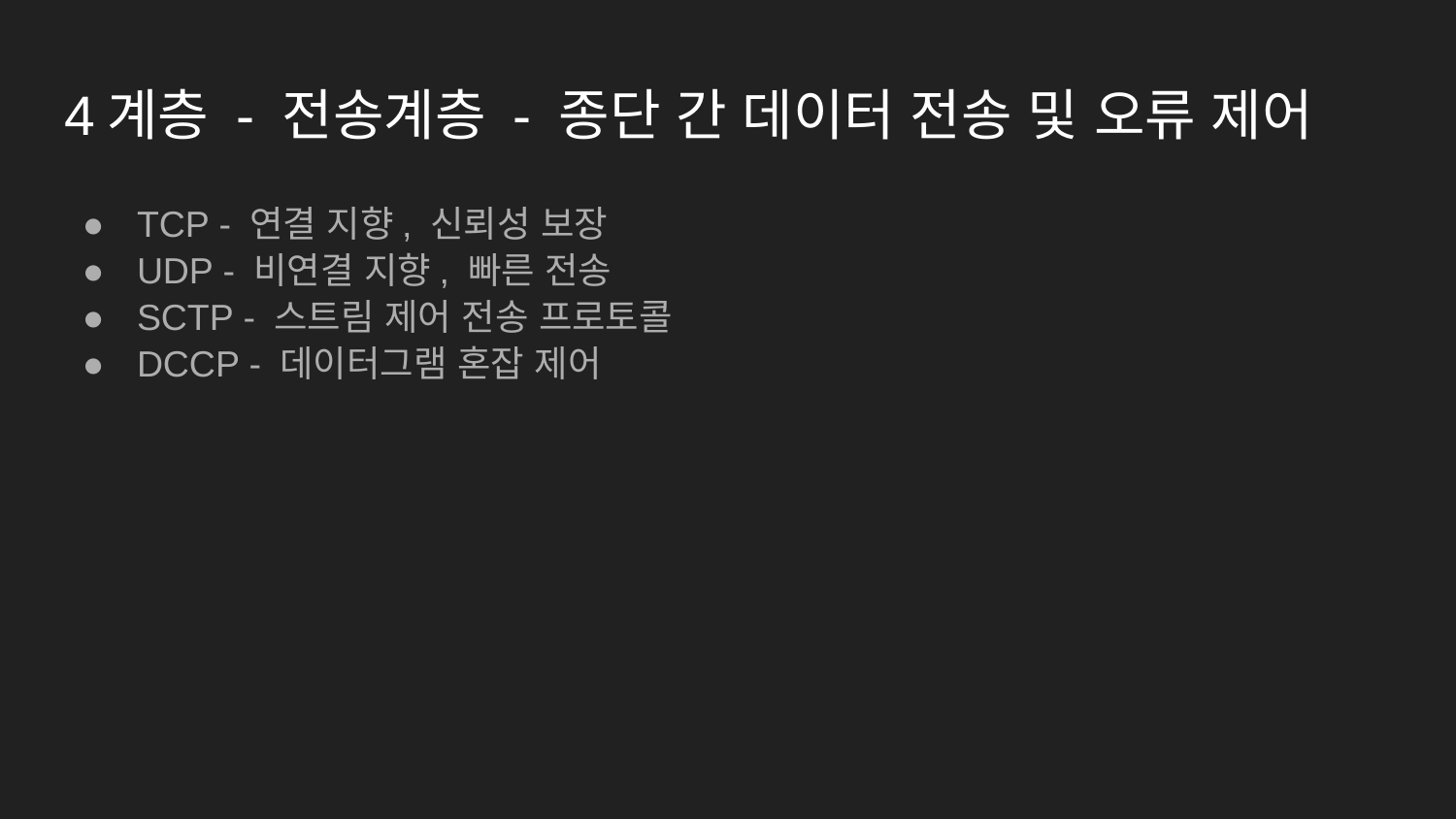

# 4계층 - 전송계층 - 종단 간 데이터 전송 및 오류 제어
TCP - 연결 지향, 신뢰성 보장
UDP - 비연결 지향, 빠른 전송
SCTP - 스트림 제어 전송 프로토콜
DCCP - 데이터그램 혼잡 제어